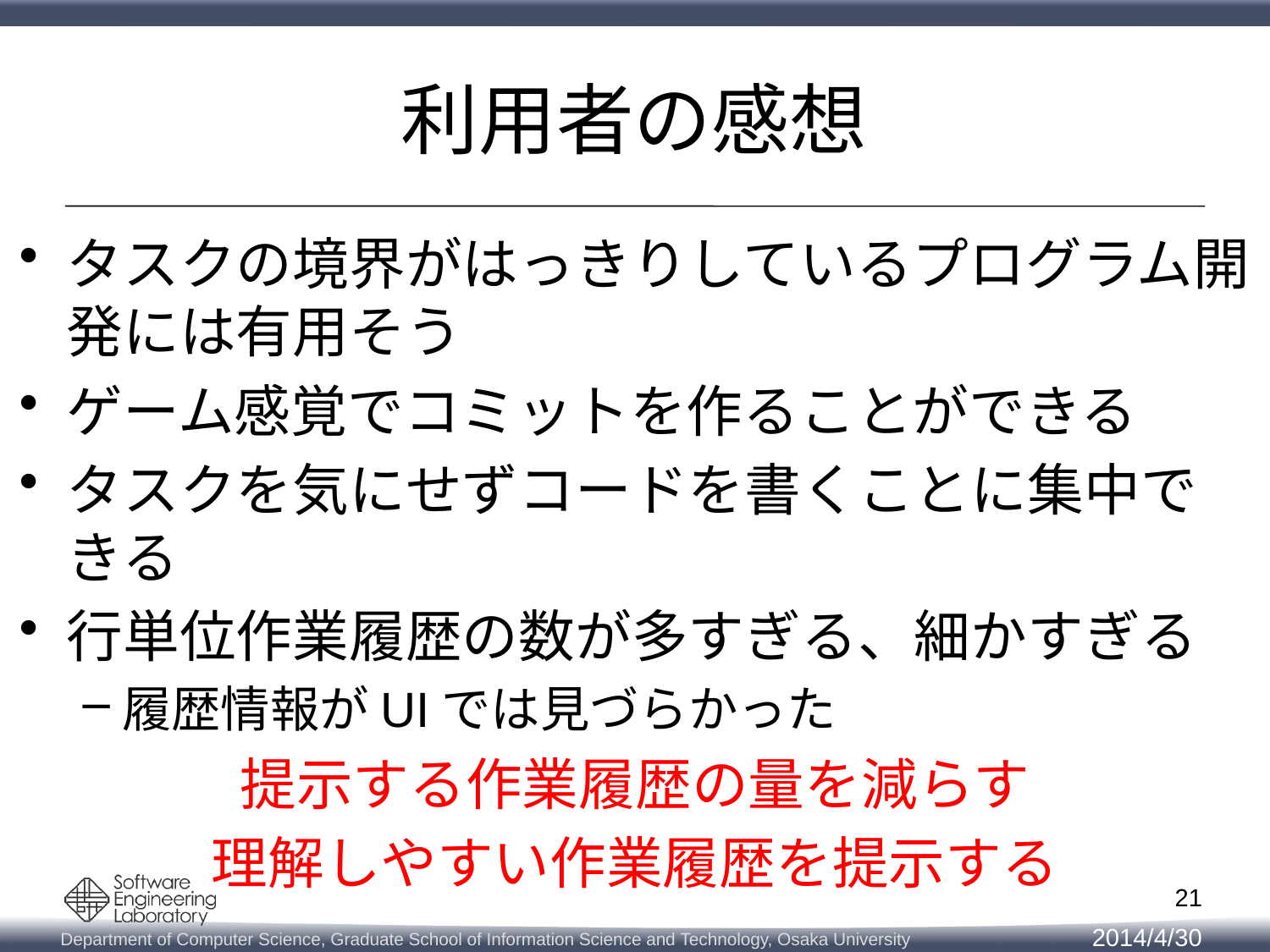

# 利用者の感想
タスクの境界がはっきりしているプログラム開発には有用そう
ゲーム感覚でコミットを作ることができる
タスクを気にせずコードを書くことに集中できる
行単位作業履歴の数が多すぎる、細かすぎる
履歴情報がUIでは見づらかった
提示する作業履歴の量を減らす
理解しやすい作業履歴を提示する
21
2014/4/30